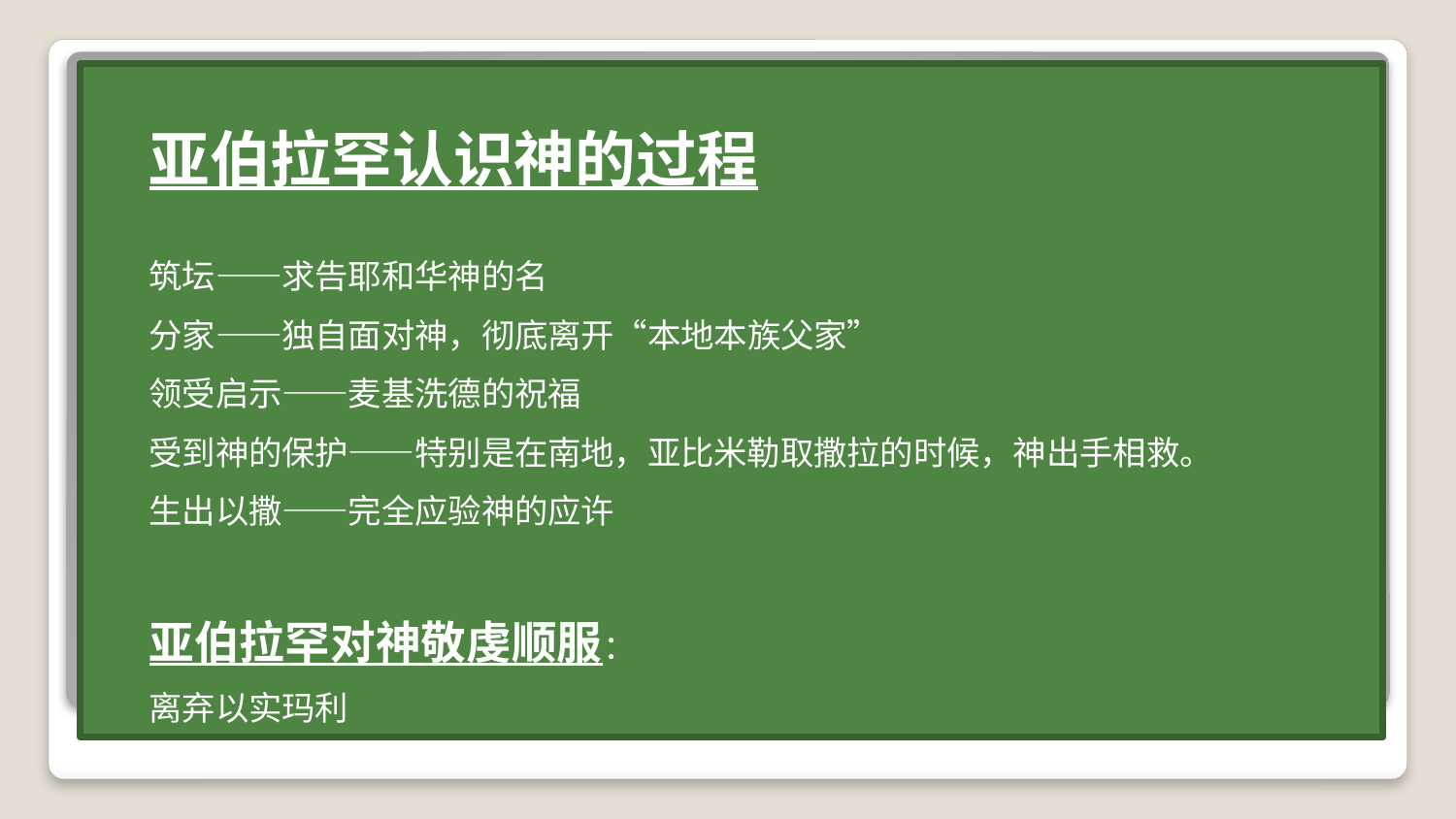

亚伯拉罕认识神的过程

	筑坛——求告耶和华神的名
	分家——独自面对神，彻底离开“本地本族父家”
	领受启示——麦基洗德的祝福
	受到神的保护——特别是在南地，亚比米勒取撒拉的时候，神出手相救。
	生出以撒——完全应验神的应许

	亚伯拉罕对神敬虔顺服：
	离弃以实玛利